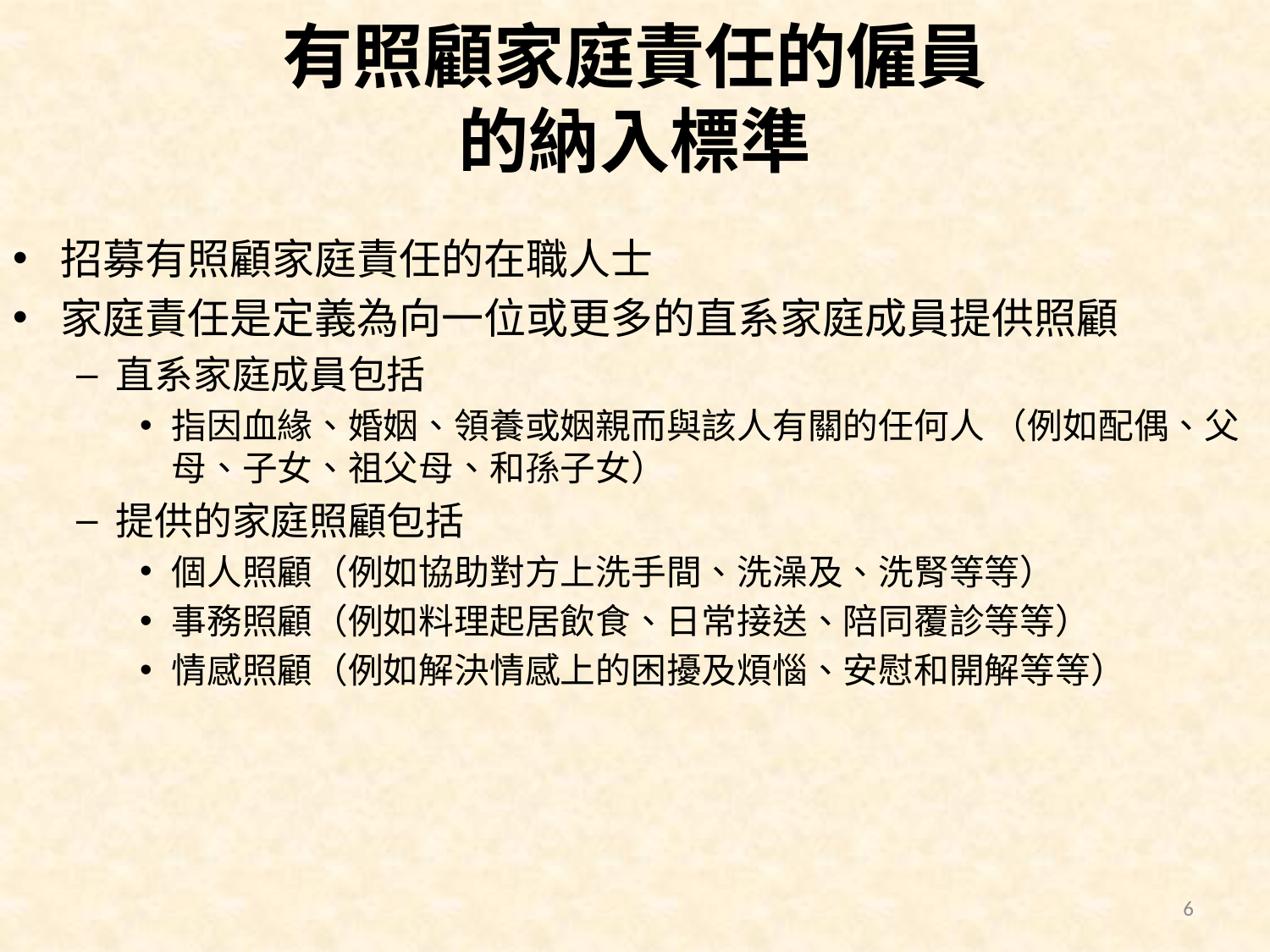

# 有照顧家庭責任的僱員 的納入標準
招募有照顧家庭責任的在職人士
家庭責任是定義為向一位或更多的直系家庭成員提供照顧
直系家庭成員包括
指因血緣、婚姻、領養或姻親而與該人有關的任何人 （例如配偶、父母、子女、祖父母、和孫子女）
提供的家庭照顧包括
個人照顧（例如協助對方上洗手間、洗澡及、洗腎等等）
事務照顧（例如料理起居飲食、日常接送、陪同覆診等等）
情感照顧（例如解決情感上的困擾及煩惱、安慰和開解等等）
6